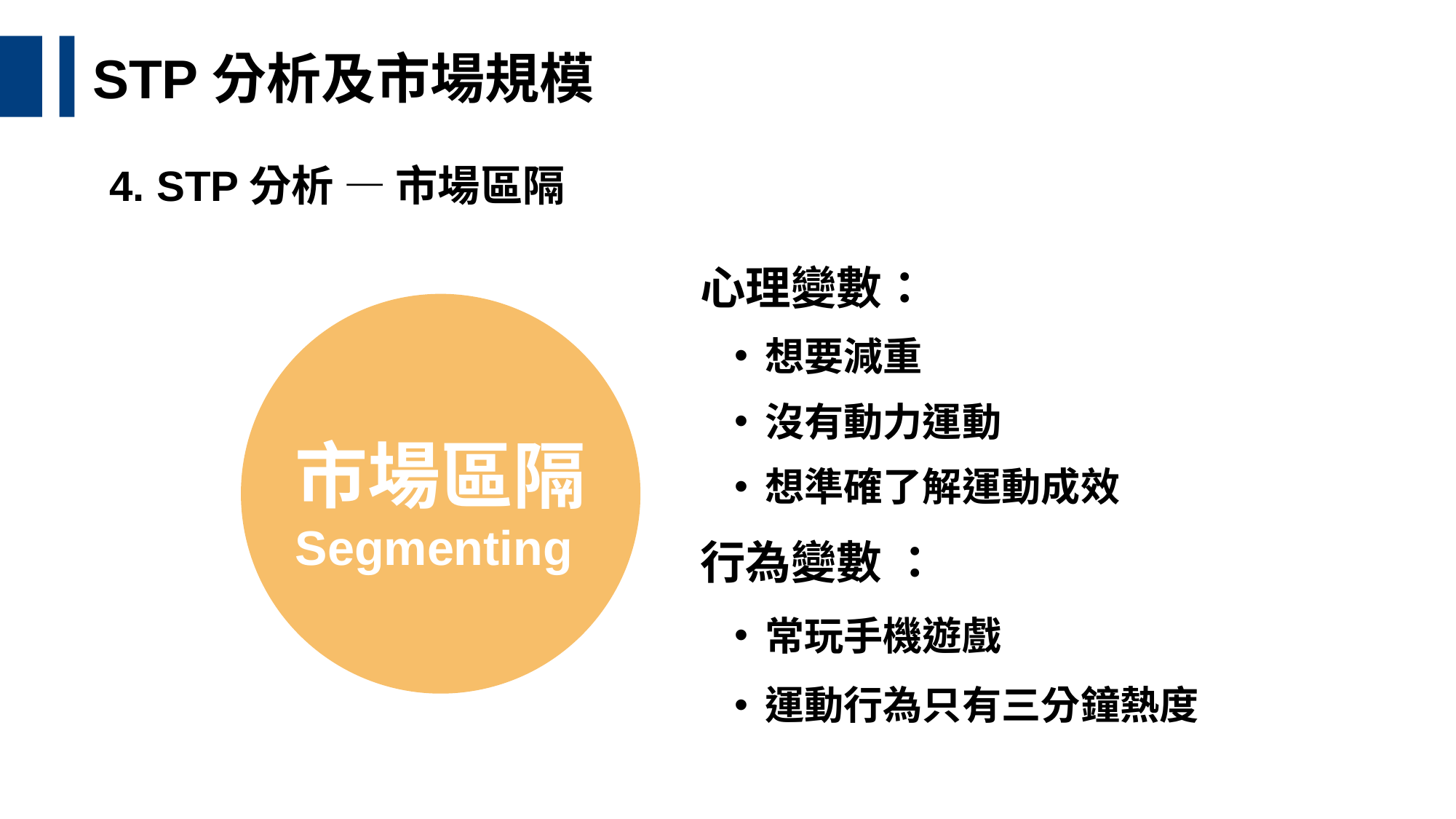

STP分析及市場規模
4. STP分析 — 市場區隔
心理變數：
想要減重
沒有動力運動
想準確了解運動成效
行為變數 ：
常玩手機遊戲
運動行為只有三分鐘熱度
市場區隔
Segmenting